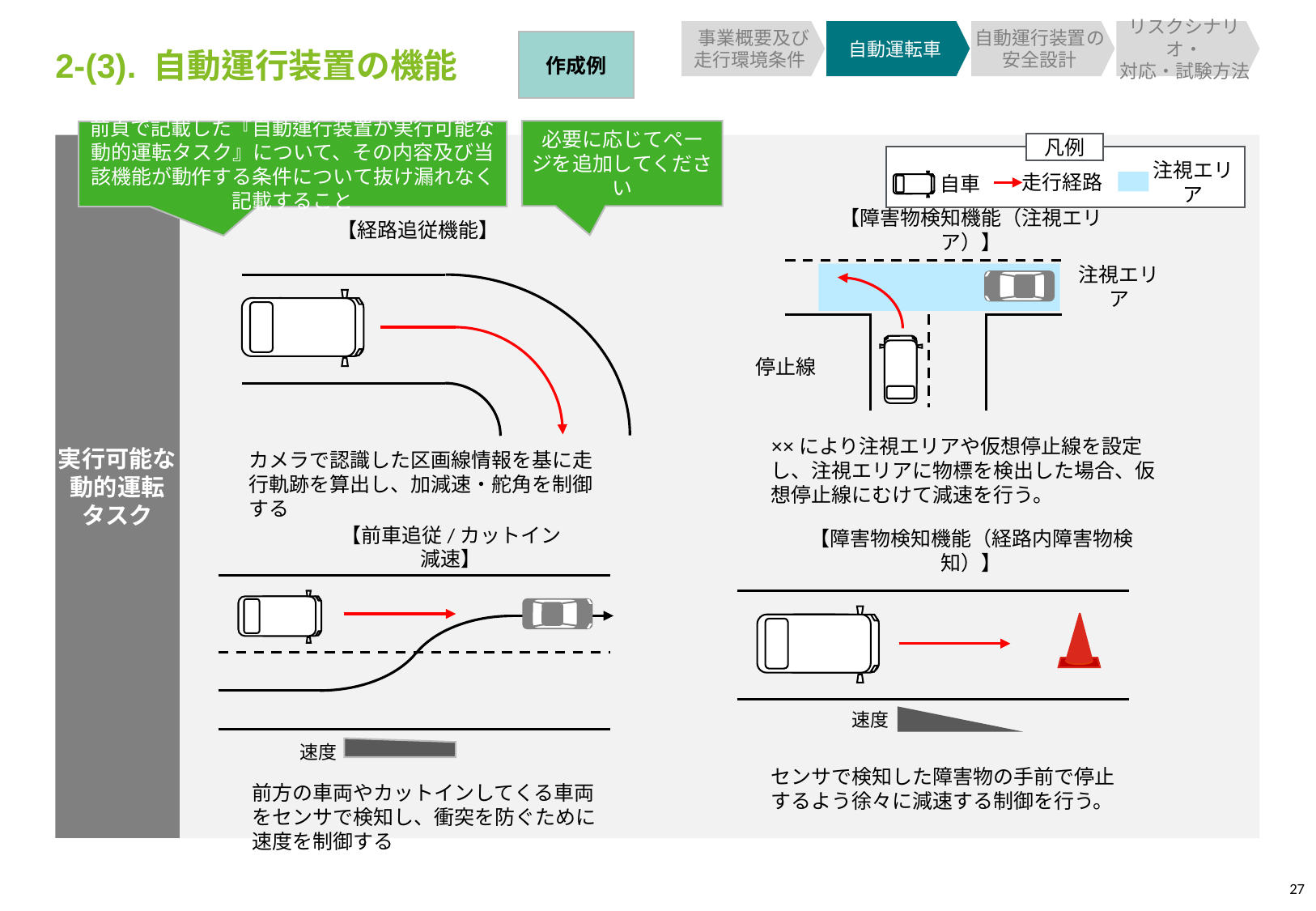

事業概要及び
走行環境条件
自動運転車
自動運行装置の安全設計
リスクシナリオ・
対応・試験方法
作成例
2-(3). 自動運行装置の機能
必要に応じてページを追加してください
前頁で記載した『自動運行装置が実行可能な動的運転タスク』について、その内容及び当該機能が動作する条件について抜け漏れなく記載すること
凡例
実行可能な動的運転
タスク

走行経路
注視エリア
自車

【障害物検知機能（注視エリア）】
【経路追従機能】

注視エリア

停止線

××により注視エリアや仮想停止線を設定し、注視エリアに物標を検出した場合、仮想停止線にむけて減速を行う。
カメラで認識した区画線情報を基に走行軌跡を算出し、加減速・舵角を制御する
【前車追従/カットイン減速】
【障害物検知機能（経路内障害物検知）】

速度
速度

センサで検知した障害物の手前で停止するよう徐々に減速する制御を行う。
前方の車両やカットインしてくる車両をセンサで検知し、衝突を防ぐために速度を制御する
27